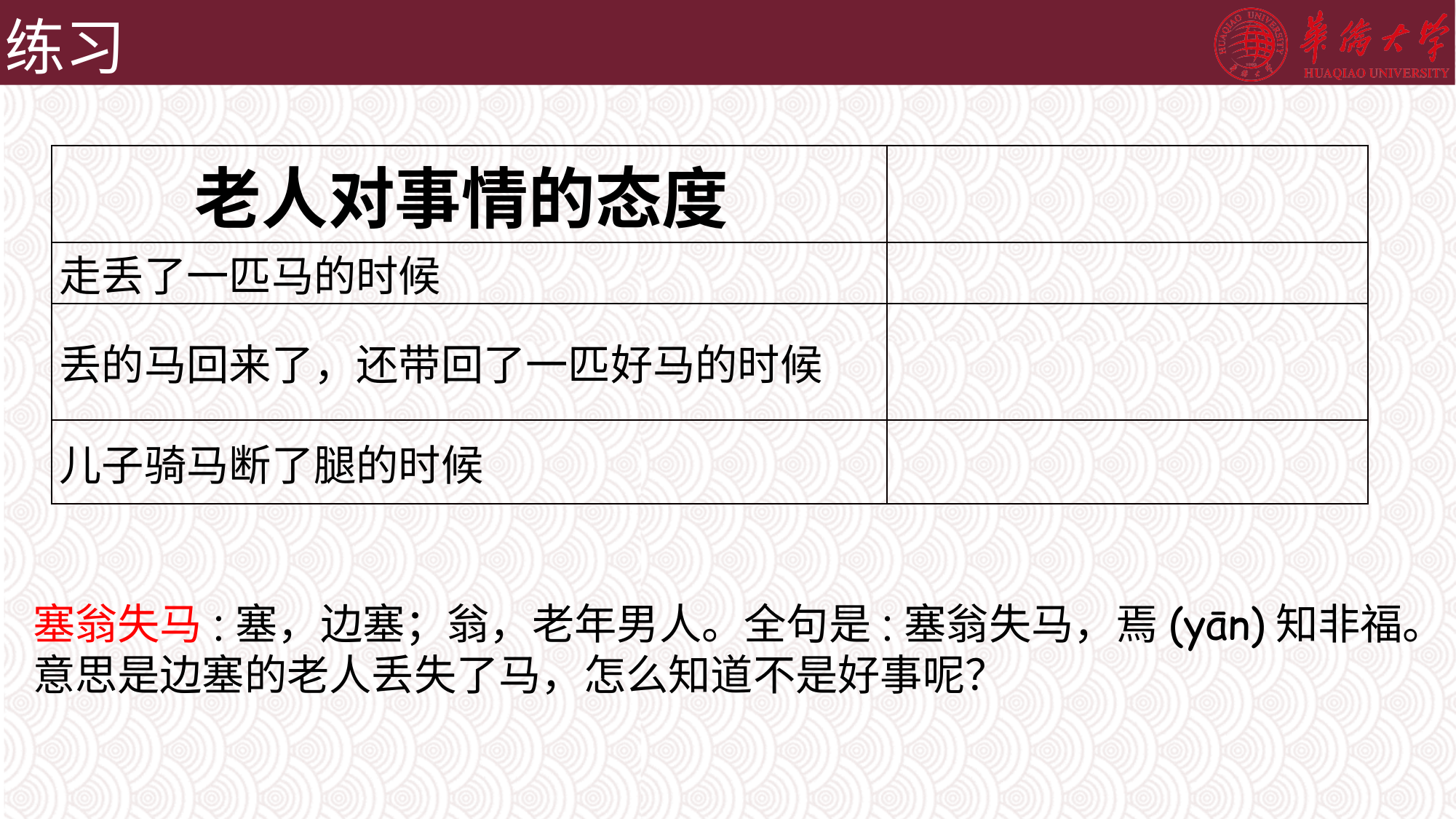

# 练习
| 老人对事情的态度 |  |
| --- | --- |
| 走丢了一匹马的时候 |  |
| 丢的马回来了，还带回了一匹好马的时候 |  |
| 儿子骑马断了腿的时候 |  |
塞翁失马:塞，边塞；翁，老年男人。全句是:塞翁失马，焉(yān)知非福。
意思是边塞的老人丢失了马，怎么知道不是好事呢？